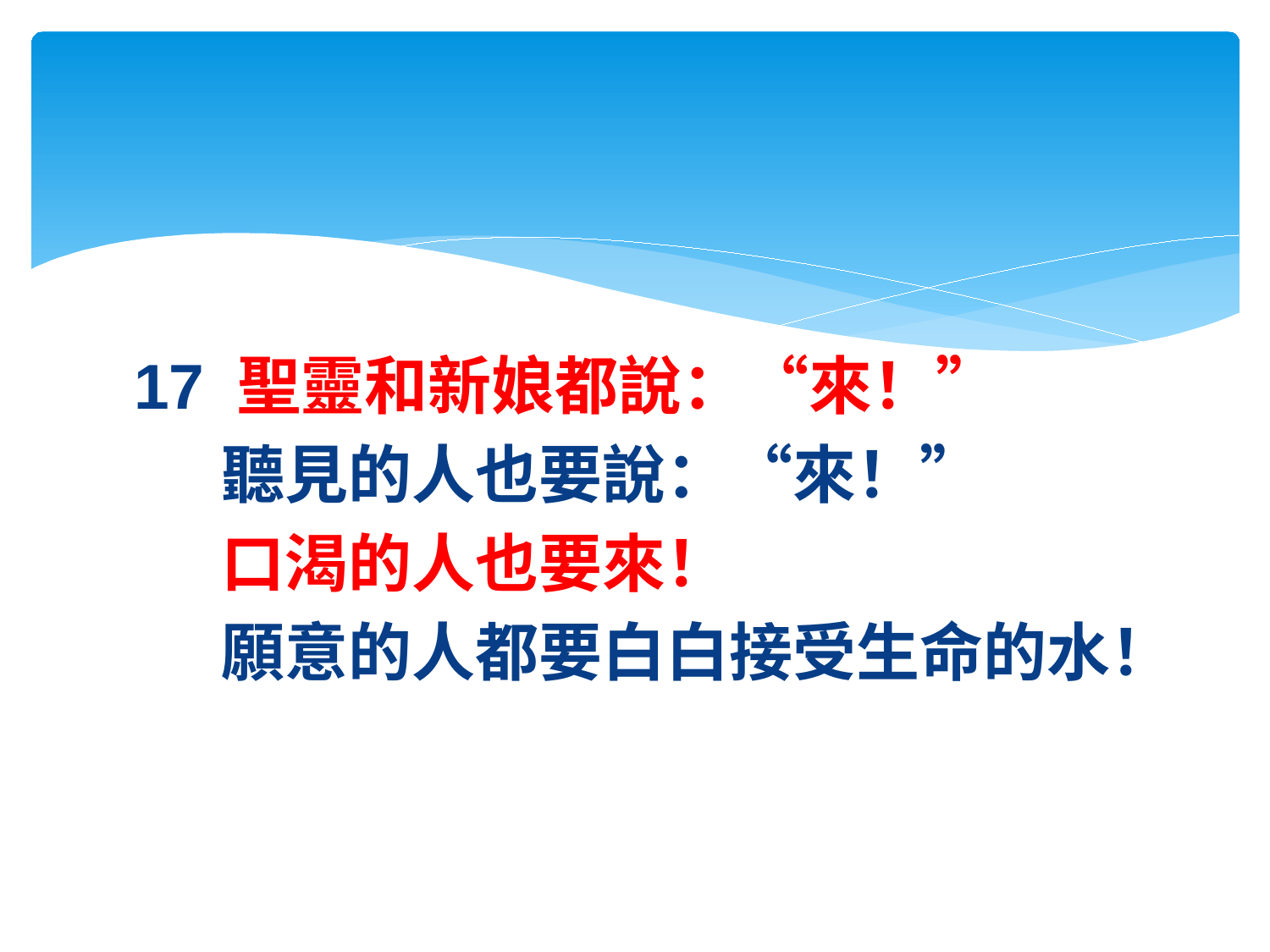

#
17 聖靈和新娘都說：“來！”
     聽見的人也要說：“來！”
     口渴的人也要來！
     願意的人都要白白接受生命的水！